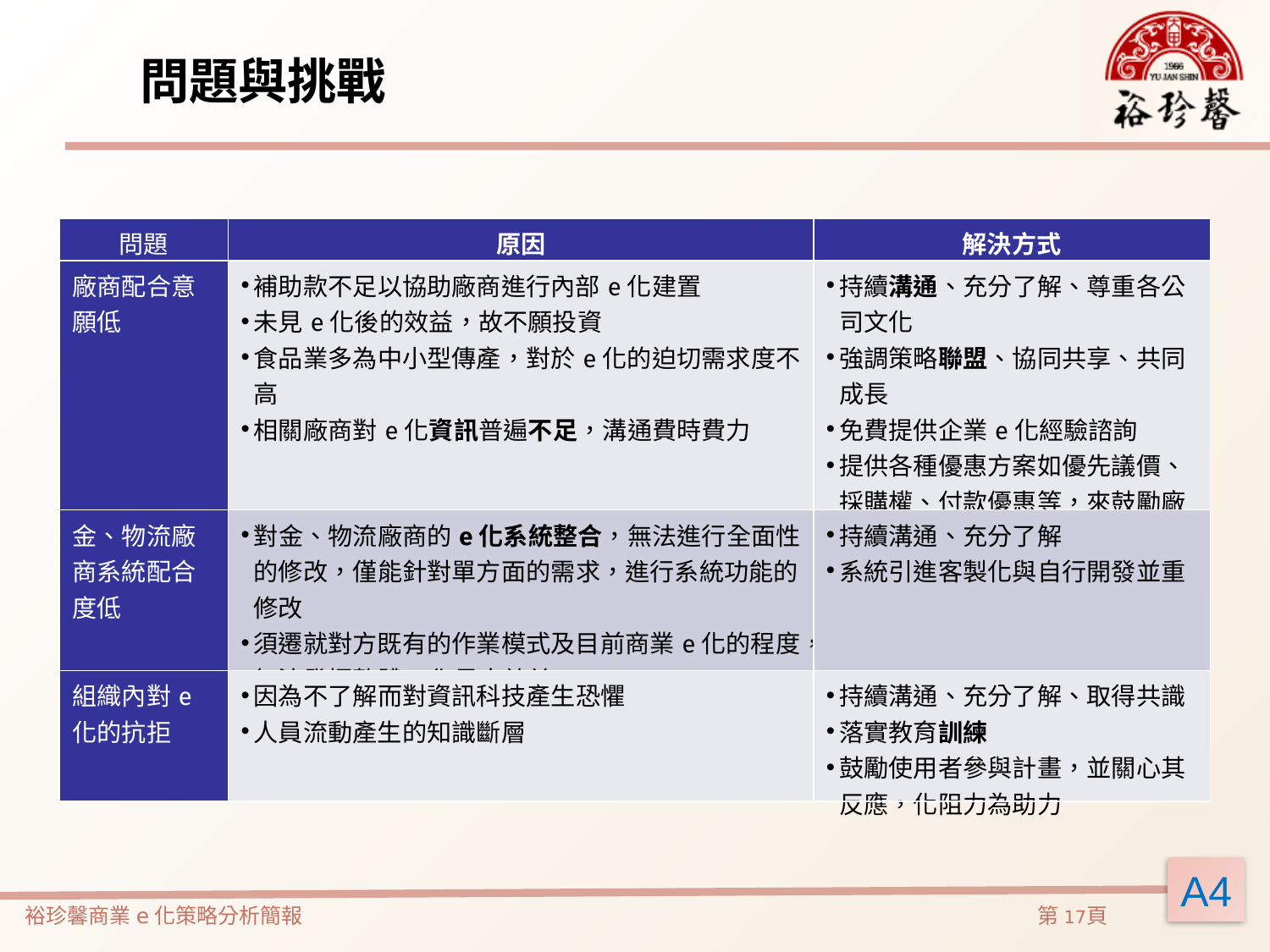

問題與挑戰
| 問題 | 原因 | 解決方式 |
| --- | --- | --- |
| 廠商配合意願低 | 補助款不足以協助廠商進行內部e化建置 未見e化後的效益，故不願投資 食品業多為中小型傳產，對於e化的迫切需求度不高 相關廠商對e化資訊普遍不足，溝通費時費力 | 持續溝通、充分了解、尊重各公司文化 強調策略聯盟、協同共享、共同成長 免費提供企業e化經驗諮詢 提供各種優惠方案如優先議價、採購權、付款優惠等，來鼓勵廠商配合參與 |
| 金、物流廠商系統配合度低 | 對金、物流廠商的e化系統整合，無法進行全面性的修改，僅能針對單方面的需求，進行系統功能的修改 須遷就對方既有的作業模式及目前商業e化的程度，無法發揮整體e化最大效益 | 持續溝通、充分了解 系統引進客製化與自行開發並重 |
| 組織內對e化的抗拒 | 因為不了解而對資訊科技產生恐懼 人員流動產生的知識斷層 | 持續溝通、充分了解、取得共識 落實教育訓練 鼓勵使用者參與計畫，並關心其反應，化阻力為助力 |
A4